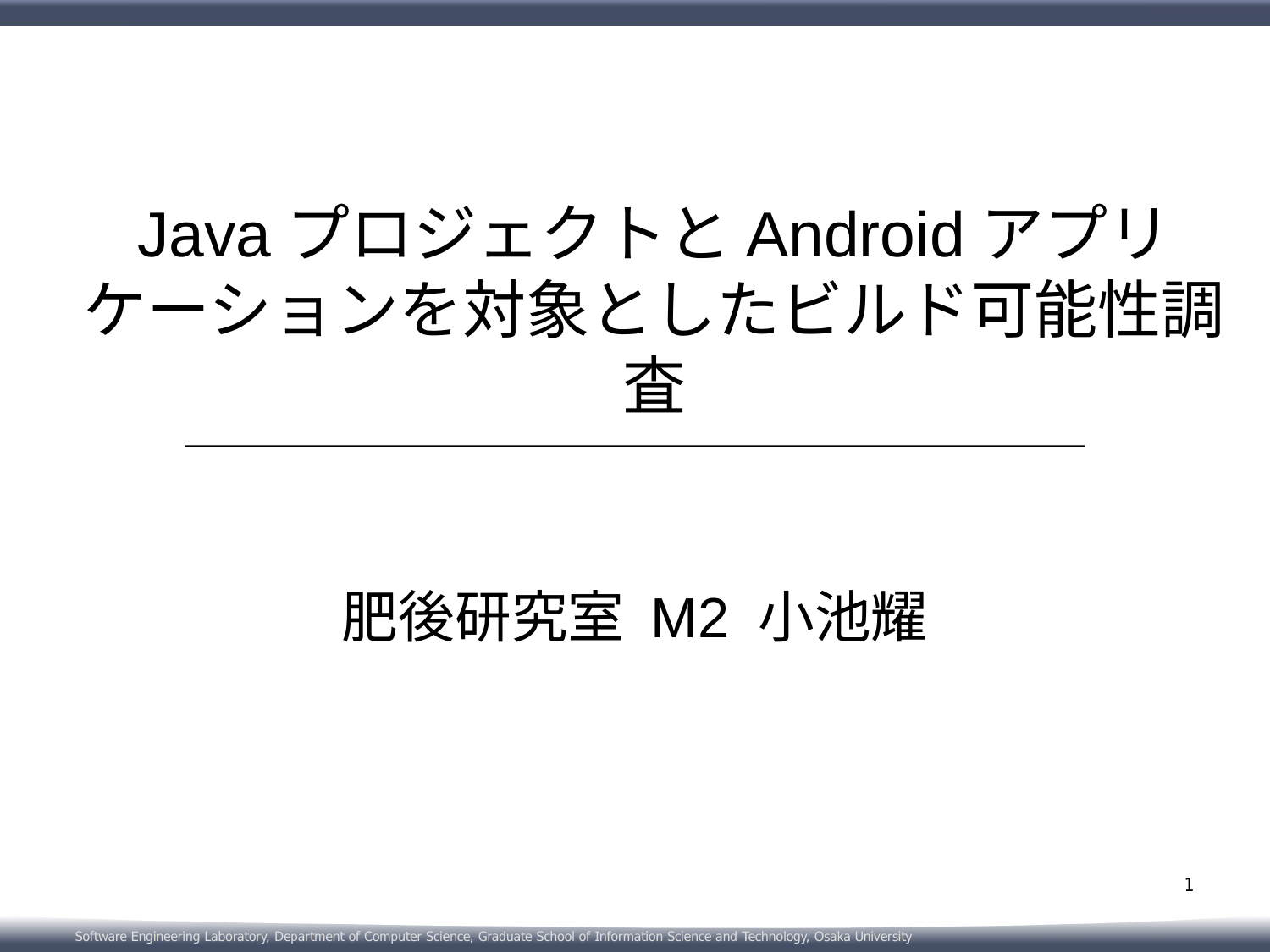

# JavaプロジェクトとAndroidアプリケーションを対象としたビルド可能性調査

肥後研究室 M2 小池耀

1